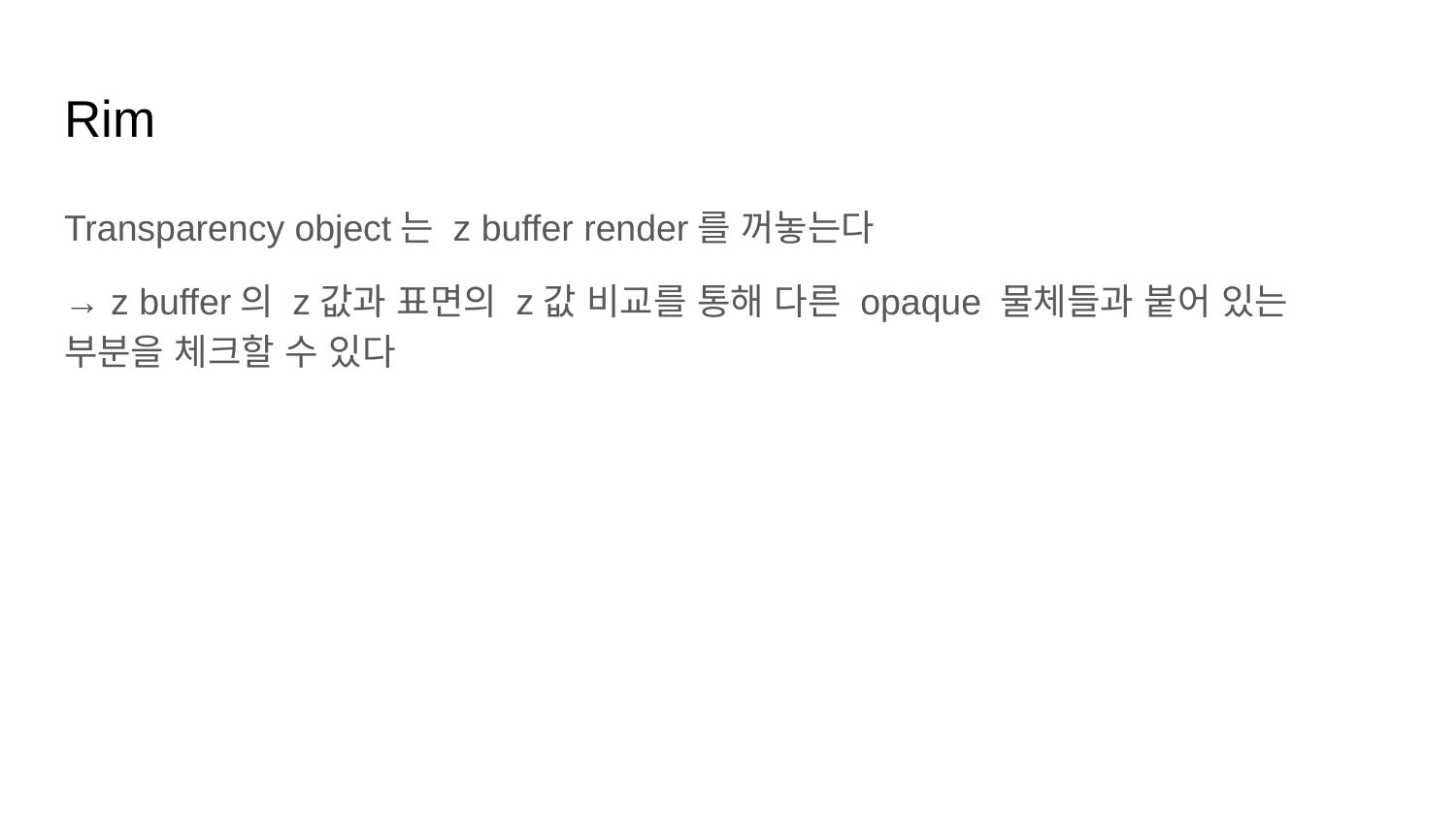

# Rim
Transparency object는 z buffer render를 꺼놓는다
→ z buffer의 z값과 표면의 z값 비교를 통해 다른 opaque 물체들과 붙어 있는 부분을 체크할 수 있다